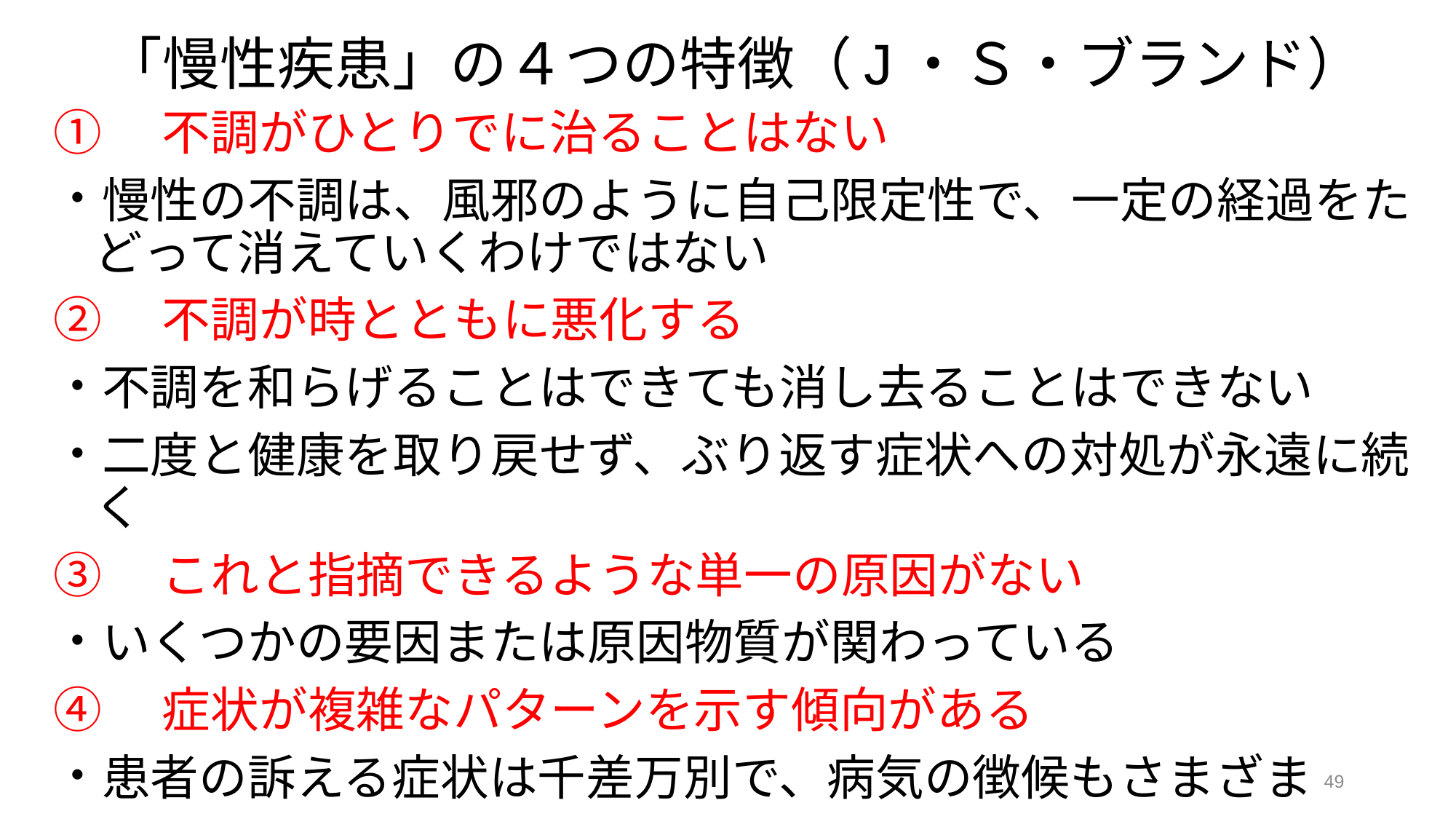

# 「慢性疾患」の４つの特徴（J・Ｓ・ブランド）
①　不調がひとりでに治ることはない
慢性の不調は、風邪のように自己限定性で、一定の経過をたどって消えていくわけではない
②　不調が時とともに悪化する
不調を和らげることはできても消し去ることはできない
二度と健康を取り戻せず、ぶり返す症状への対処が永遠に続く
③　これと指摘できるような単一の原因がない
いくつかの要因または原因物質が関わっている
④　症状が複雑なパターンを示す傾向がある
患者の訴える症状は千差万別で、病気の徴候もさまざま
49